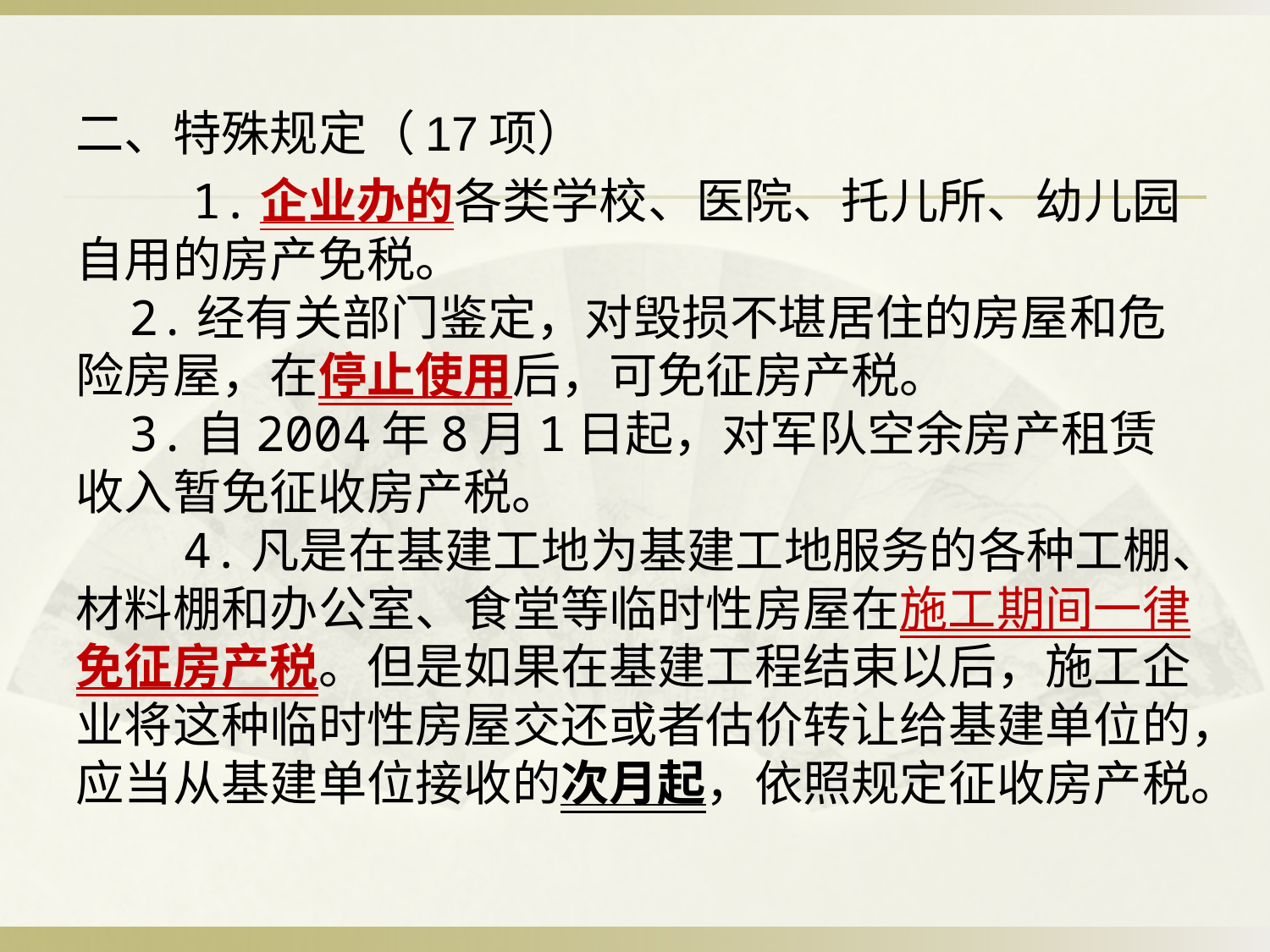

二、特殊规定（17项）
    1.企业办的各类学校、医院、托儿所、幼儿园自用的房产免税。
    2.经有关部门鉴定，对毁损不堪居住的房屋和危险房屋，在停止使用后，可免征房产税。
    3.自2004年8月1日起，对军队空余房产租赁收入暂免征收房产税。
　　4.凡是在基建工地为基建工地服务的各种工棚、材料棚和办公室、食堂等临时性房屋在施工期间一律免征房产税。但是如果在基建工程结束以后，施工企业将这种临时性房屋交还或者估价转让给基建单位的，应当从基建单位接收的次月起，依照规定征收房产税。